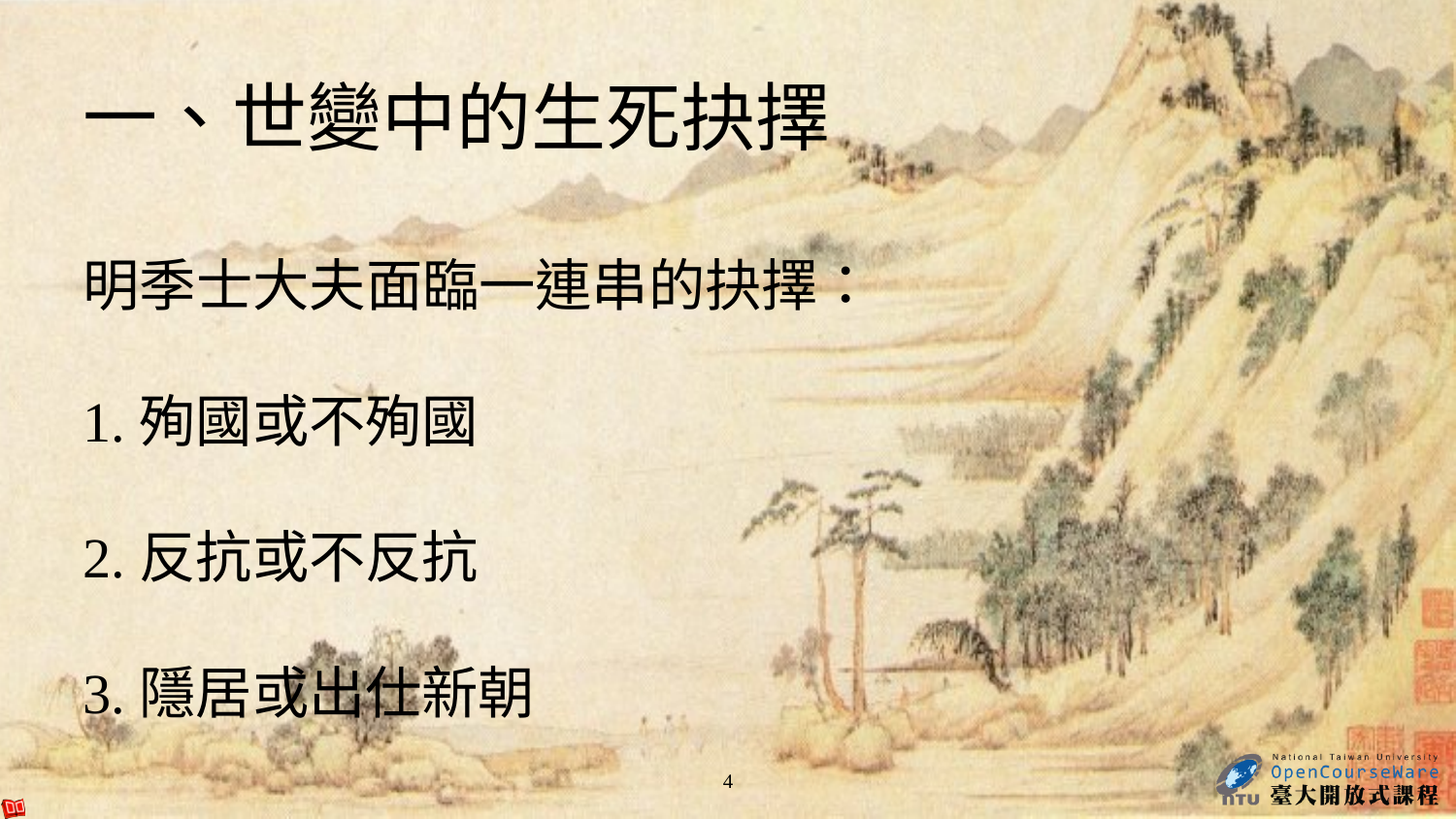

一、世變中的生死抉擇

明季士大夫面臨一連串的抉擇：

1.殉國或不殉國

2.反抗或不反抗

3.隱居或出仕新朝

4